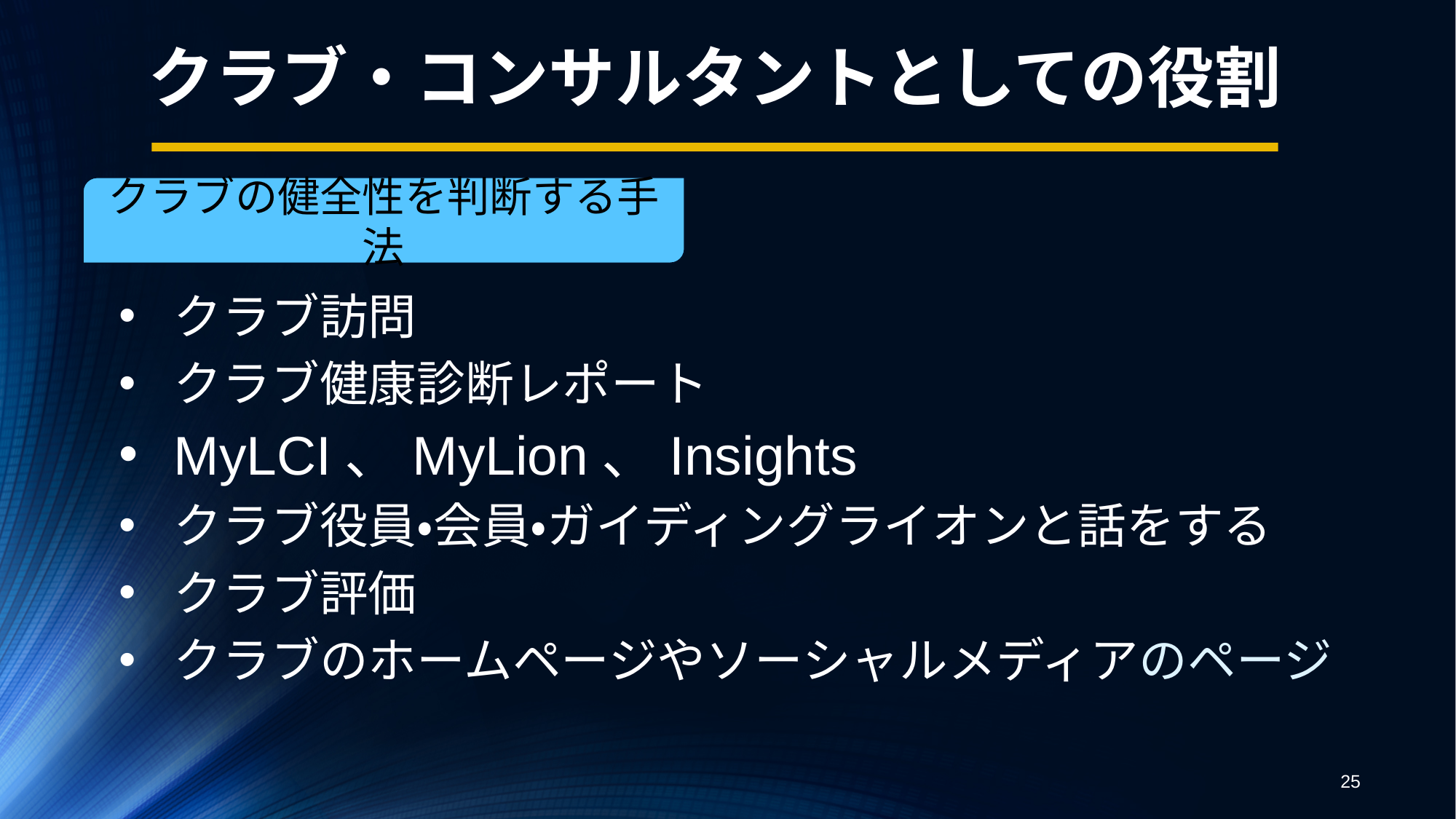

クラブ・コンサルタントとしての役割

クラブの健全性を判断する手法
クラブ訪問
クラブ健康診断レポート
MyLCI、MyLion、Insights
クラブ役員・会員・ガイディングライオンと話をする
クラブ評価
クラブのホームページやソーシャルメディアのページ
25